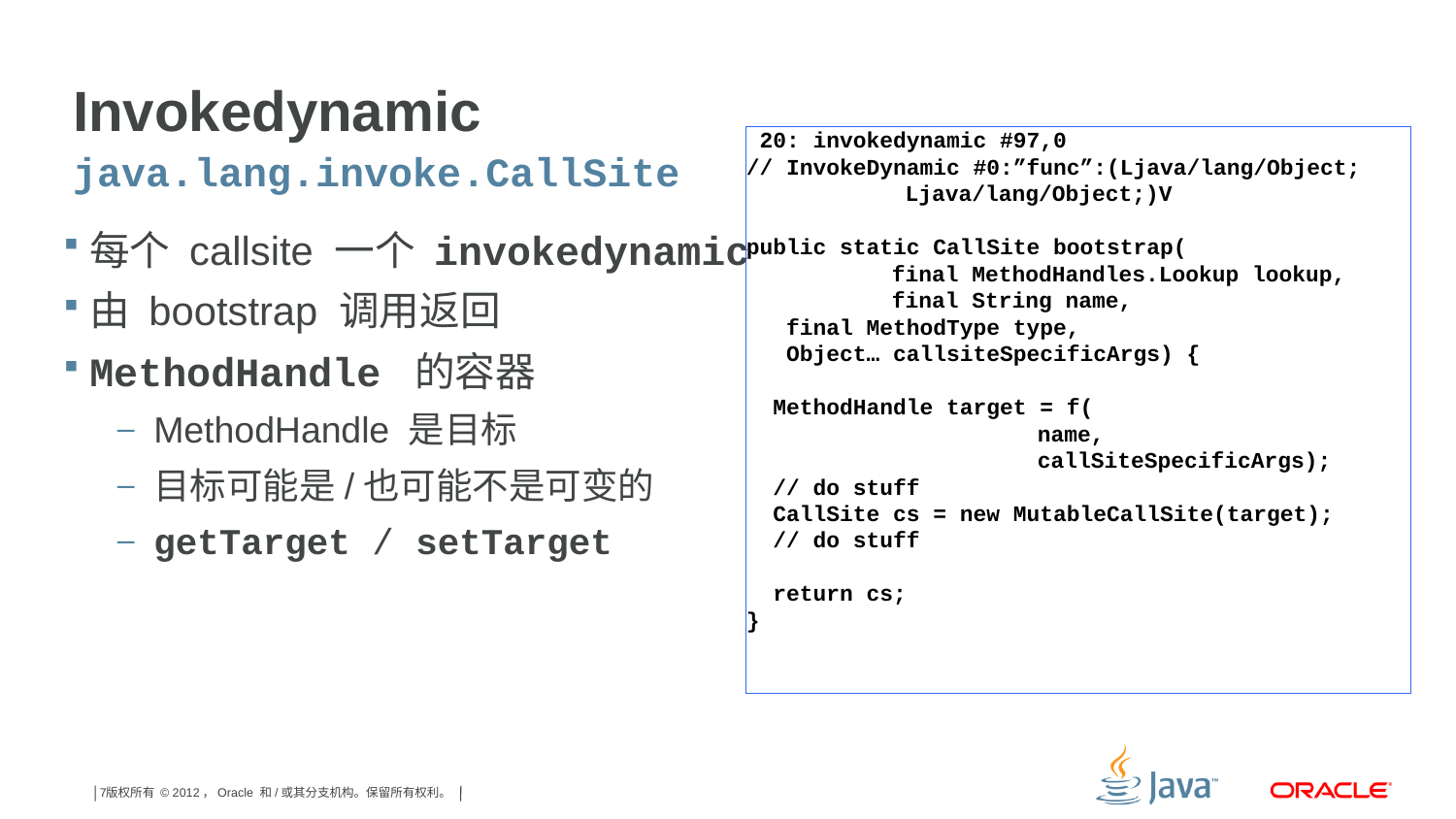

# Invokedynamic
 20: invokedynamic #97,0
// InvokeDynamic #0:”func”:(Ljava/lang/Object;
	 Ljava/lang/Object;)V

public static CallSite bootstrap(
	final MethodHandles.Lookup lookup,
  	final String name,
   final MethodType type,
   Object… callsiteSpecificArgs) {

  MethodHandle target = f(
		name,
		callSiteSpecificArgs);
  // do stuff
  CallSite cs = new MutableCallSite(target);
  // do stuff

  return cs;
}
java.lang.invoke.CallSite
每个 callsite 一个 invokedynamic
由 bootstrap 调用返回
MethodHandle 的容器
MethodHandle 是目标
目标可能是/也可能不是可变的
getTarget / setTarget